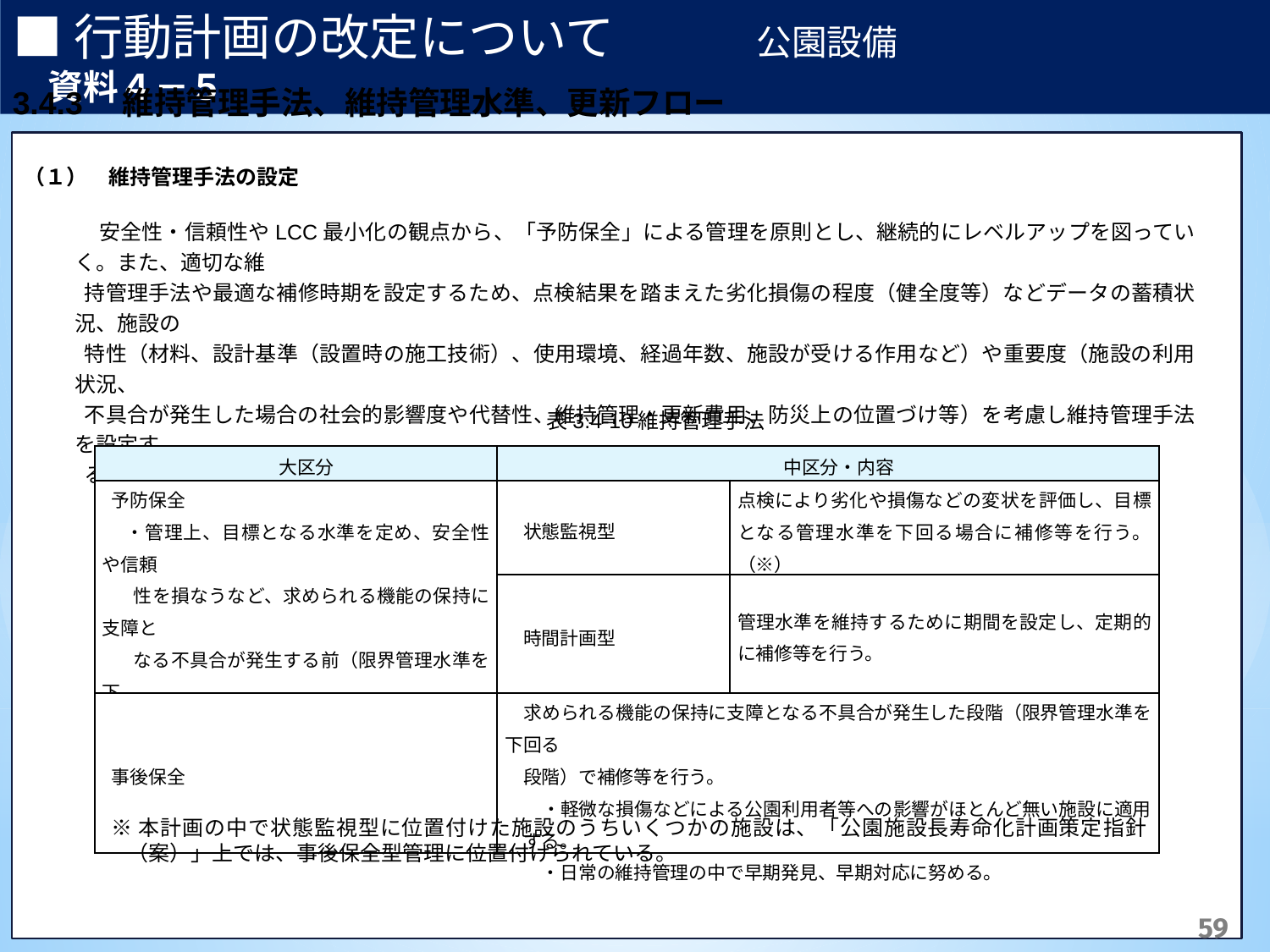

■行動計画の改定について　　　　公園設備　　　　　　　　　　　資料４－５
3.4.3　維持管理手法、維持管理水準、更新フロー
(1)　基本的な考え方
（１）　維持管理手法の設定
    安全性・信頼性やLCC最小化の観点から、「予防保全」による管理を原則とし、継続的にレベルアップを図っていく。また、適切な維
 持管理手法や最適な補修時期を設定するため、点検結果を踏まえた劣化損傷の程度（健全度等）などデータの蓄積状況、施設の
 特性（材料、設計基準（設置時の施工技術）、使用環境、経過年数、施設が受ける作用など）や重要度（施設の利用状況、
 不具合が発生した場合の社会的影響度や代替性、維持管理・更新費用、防災上の位置づけ等）を考慮し維持管理手法を設定す
 る。
表3.4‑10維持管理手法
| 大区分 | 中区分・内容 |  |
| --- | --- | --- |
| 予防保全 ・管理上、目標となる水準を定め、安全性や信頼 性を損なうなど、求められる機能の保持に支障と なる不具合が発生する前（限界管理水準を下 回る前）に対策を講じる | 状態監視型 | 点検により劣化や損傷などの変状を評価し、目標となる管理水準を下回る場合に補修等を行う。（※） |
|  | 時間計画型 | 管理水準を維持するために期間を設定し、定期的に補修等を行う。 |
| 事後保全 | 求められる機能の保持に支障となる不具合が発生した段階（限界管理水準を下回る 　段階）で補修等を行う。 　　・軽微な損傷などによる公園利用者等への影響がほとんど無い施設に適用する。 　　・日常の維持管理の中で早期発見、早期対応に努める。 |  |

※本計画の中で状態監視型に位置付けた施設のうちいくつかの施設は、「公園施設長寿命化計画策定指針（案）」上では、事後保全型管理に位置付けられている。
59